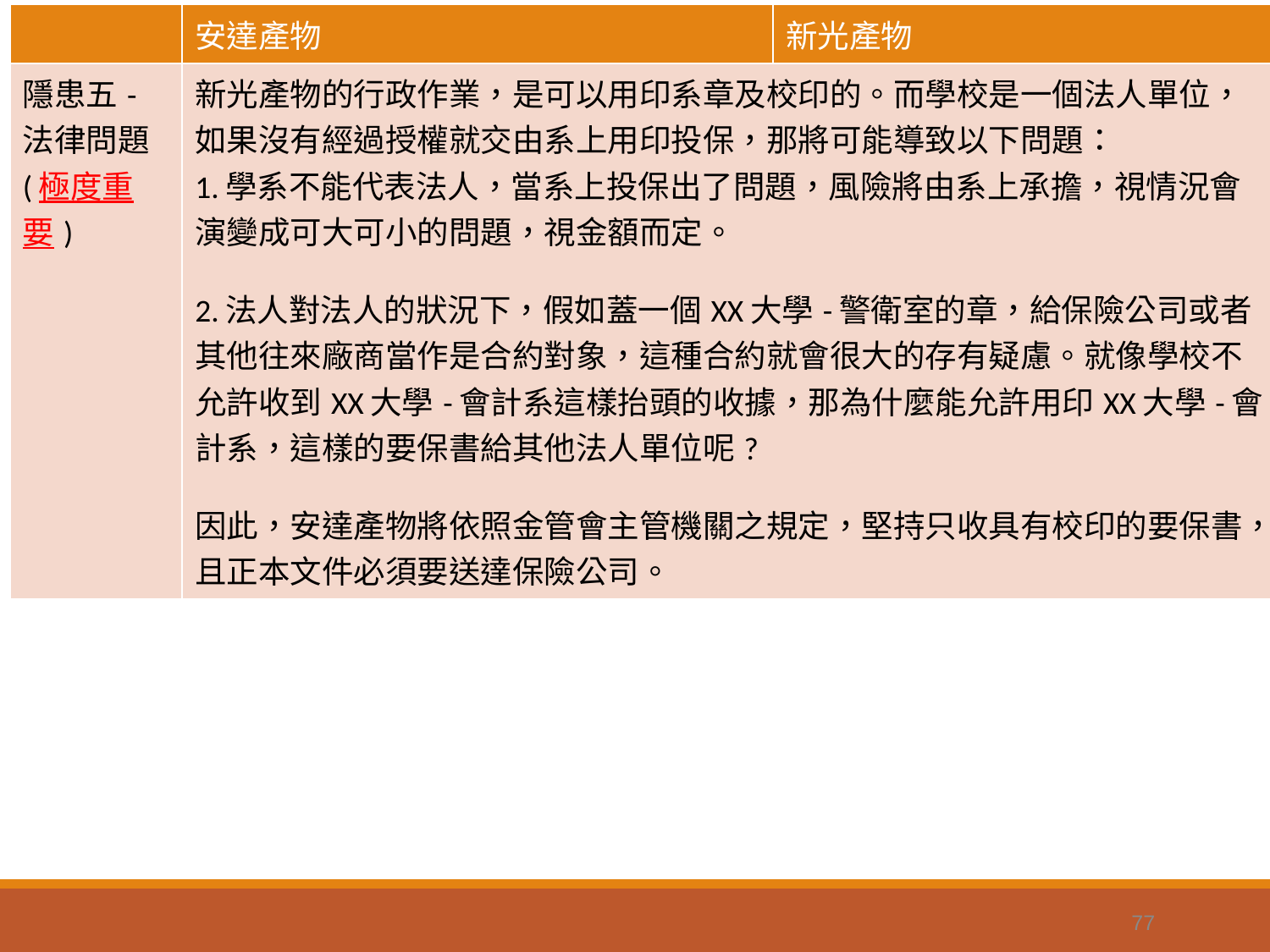

|  | 安達產物 | 新光產物 |
| --- | --- | --- |
| 隱患五-法律問題 (極度重要) | 新光產物的行政作業，是可以用印系章及校印的。而學校是一個法人單位，如果沒有經過授權就交由系上用印投保，那將可能導致以下問題： 1.學系不能代表法人，當系上投保出了問題，風險將由系上承擔，視情況會演變成可大可小的問題，視金額而定。 2.法人對法人的狀況下，假如蓋一個XX大學-警衛室的章，給保險公司或者其他往來廠商當作是合約對象，這種合約就會很大的存有疑慮。就像學校不允許收到XX大學-會計系這樣抬頭的收據，那為什麼能允許用印XX大學-會計系，這樣的要保書給其他法人單位呢? 因此，安達產物將依照金管會主管機關之規定，堅持只收具有校印的要保書，且正本文件必須要送達保險公司。 |  |
77